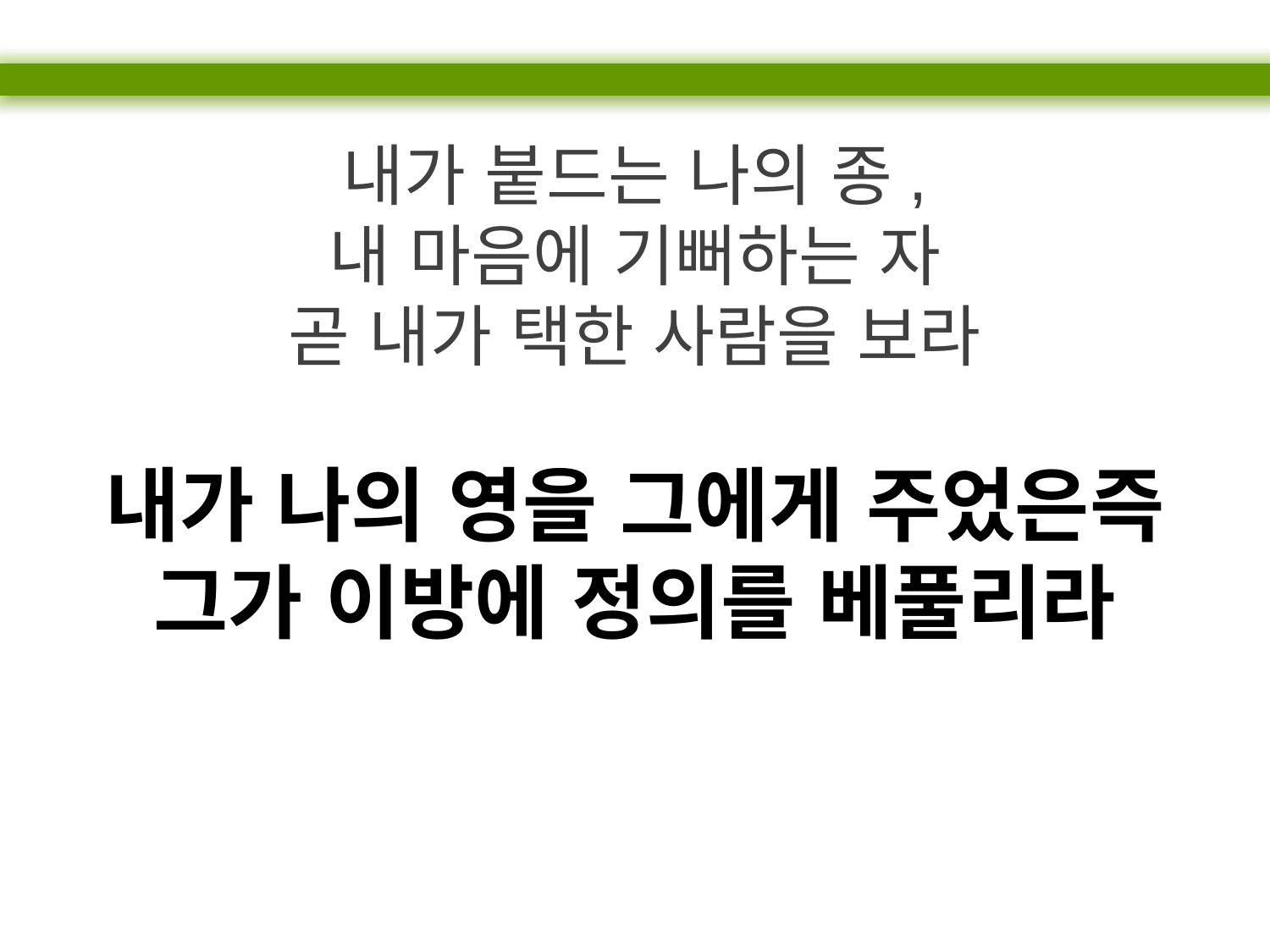

내가 붙드는 나의 종,
내 마음에 기뻐하는 자
곧 내가 택한 사람을 보라
내가 나의 영을 그에게 주었은즉
그가 이방에 정의를 베풀리라